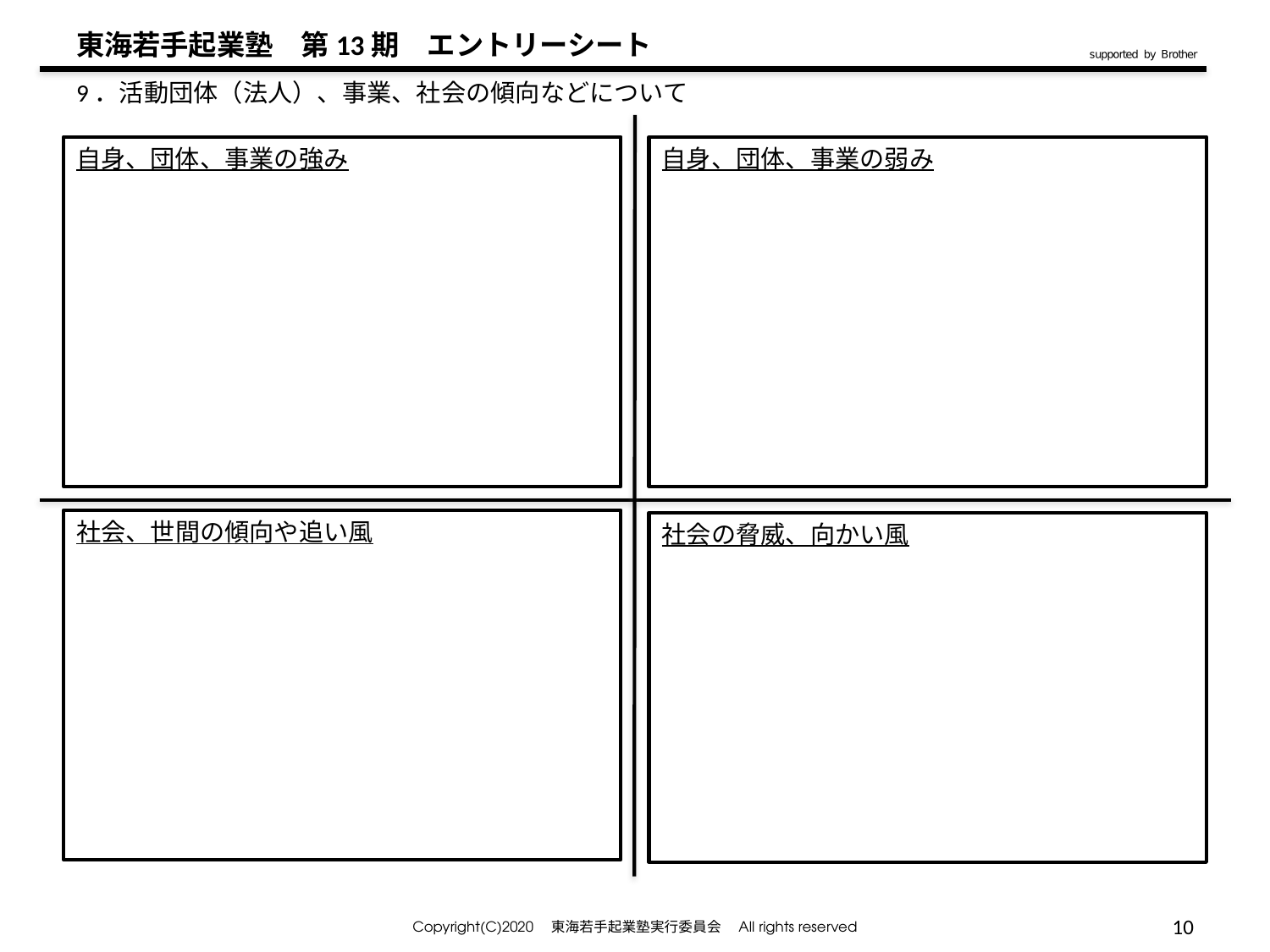

# 9．活動団体（法人）、事業、社会の傾向などについて
自身、団体、事業の強み

自身、団体、事業の弱み

社会、世間の傾向や追い風

社会の脅威、向かい風

Copyright(C)2020　東海若手起業塾実行委員会　All rights reserved
10